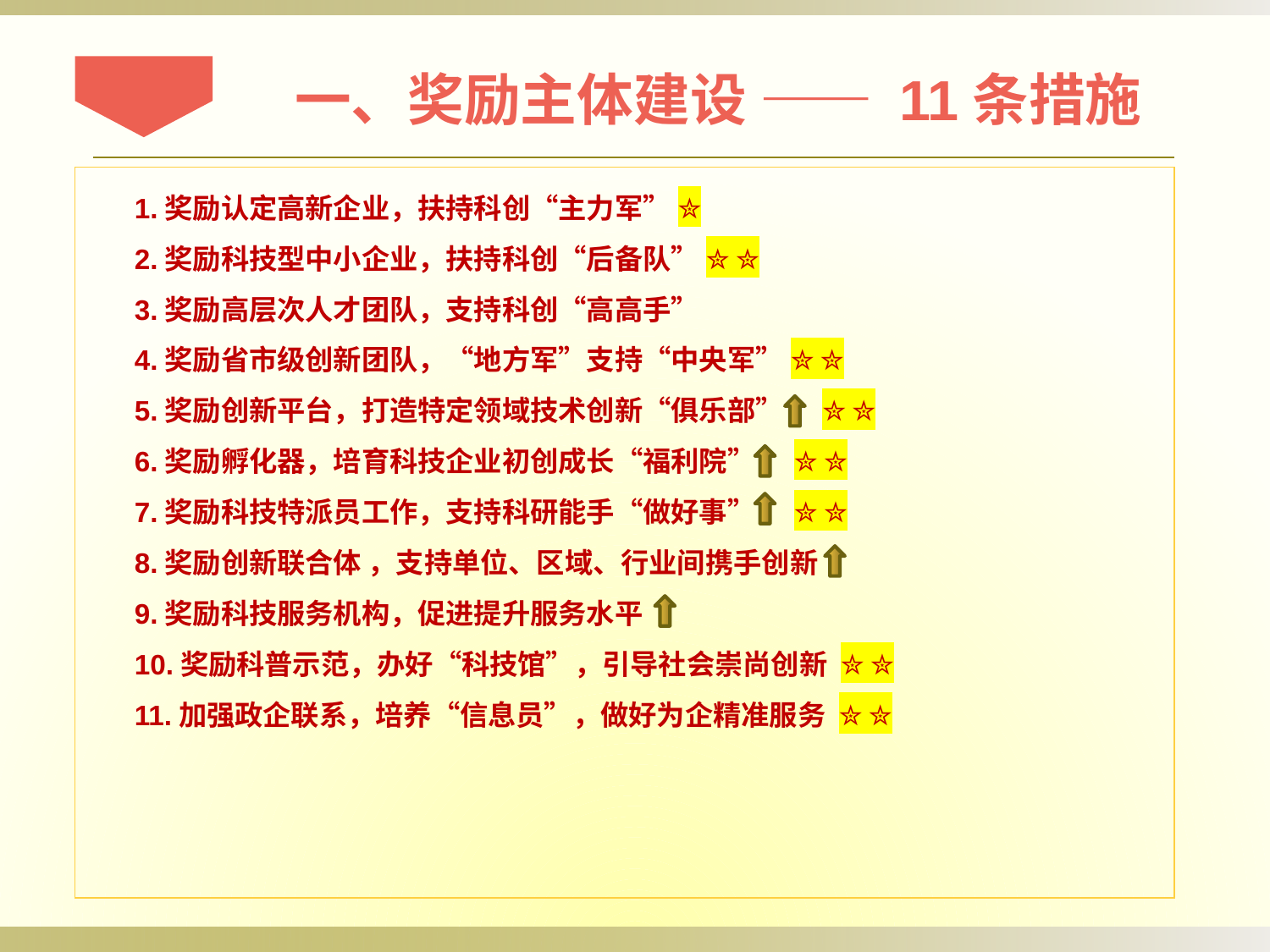

一、奖励主体建设 —— 11条措施
      1.奖励认定高新企业，扶持科创“主力军” ✮
      2.奖励科技型中小企业，扶持科创“后备队” ✮ ✮
      3.奖励高层次人才团队，支持科创“高高手”
      4.奖励省市级创新团队，“地方军”支持“中央军” ✮ ✮
      5.奖励创新平台，打造特定领域技术创新“俱乐部”      ✮ ✮
      6.奖励孵化器，培育科技企业初创成长“福利院”      ✮ ✮
      7.奖励科技特派员工作，支持科研能手“做好事”      ✮ ✮
      8.奖励创新联合体 ，支持单位、区域、行业间携手创新
      9.奖励科技服务机构，促进提升服务水平
      10.奖励科普示范，办好“科技馆”，引导社会崇尚创新  ✮ ✮
      11.加强政企联系，培养“信息员”，做好为企精准服务  ✮ ✮

8